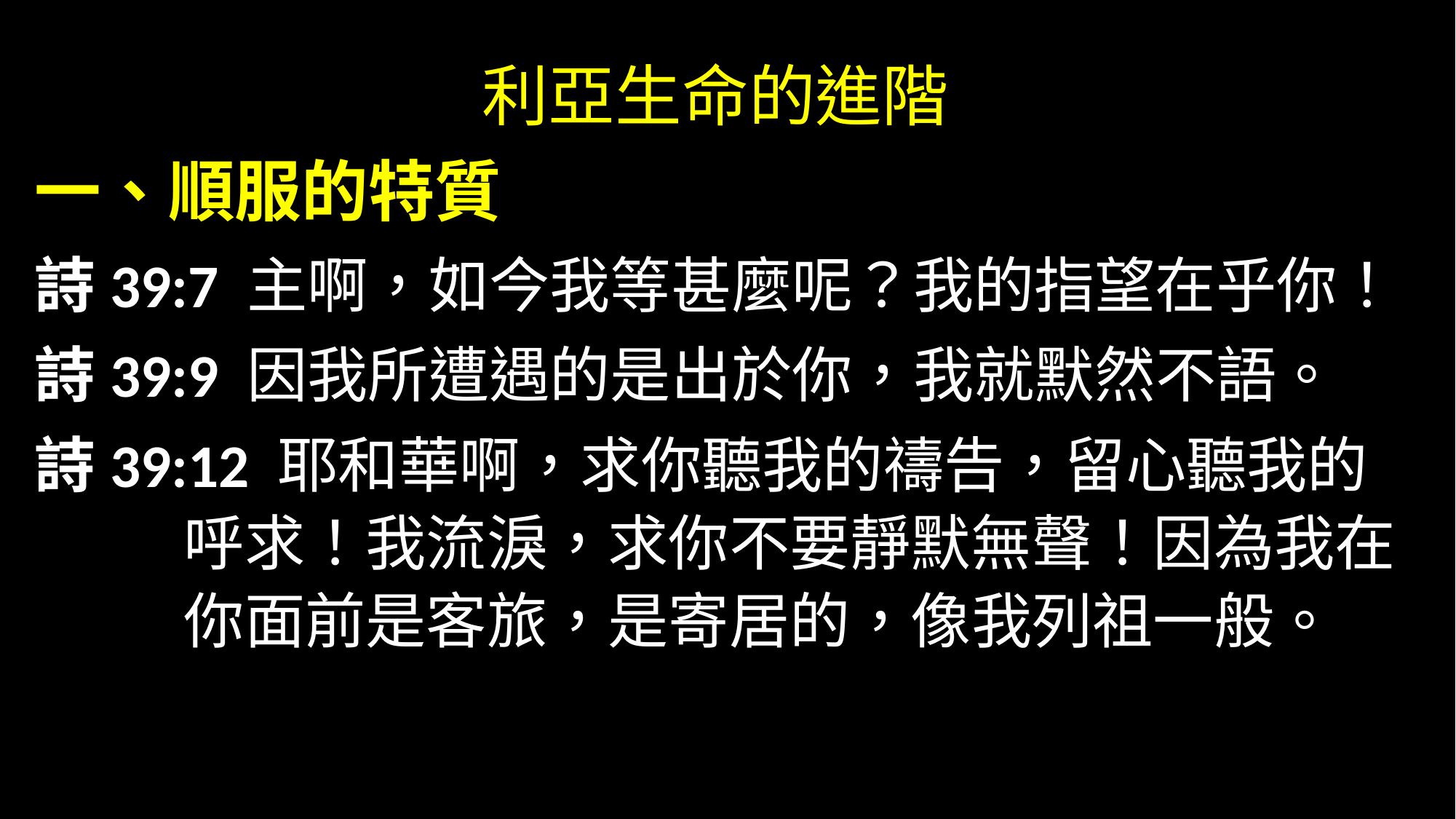

# 利亞生命的進階
一、順服的特質
詩39:7 主啊，如今我等甚麼呢？我的指望在乎你！
詩39:9 因我所遭遇的是出於你，我就默然不語。
詩39:12 耶和華啊，求你聽我的禱告，留心聽我的呼求！我流淚，求你不要靜默無聲！因為我在你面前是客旅，是寄居的，像我列祖一般。